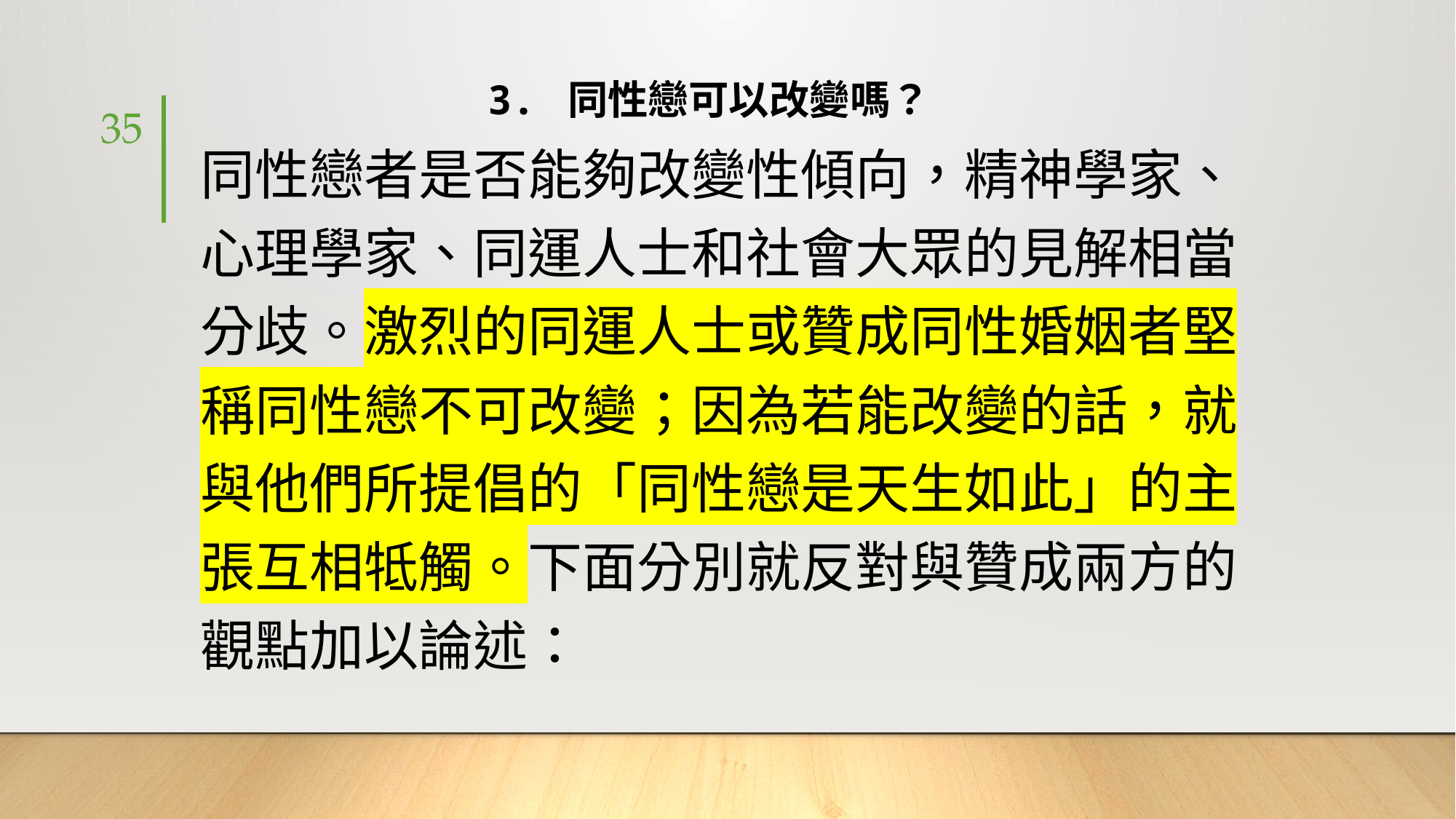

# 3. 同性戀可以改變嗎？
35
同性戀者是否能夠改變性傾向，精神學家、心理學家、同運人士和社會大眾的見解相當分歧。激烈的同運人士或贊成同性婚姻者堅稱同性戀不可改變；因為若能改變的話，就與他們所提倡的「同性戀是天生如此」的主張互相牴觸。下面分別就反對與贊成兩方的觀點加以論述：